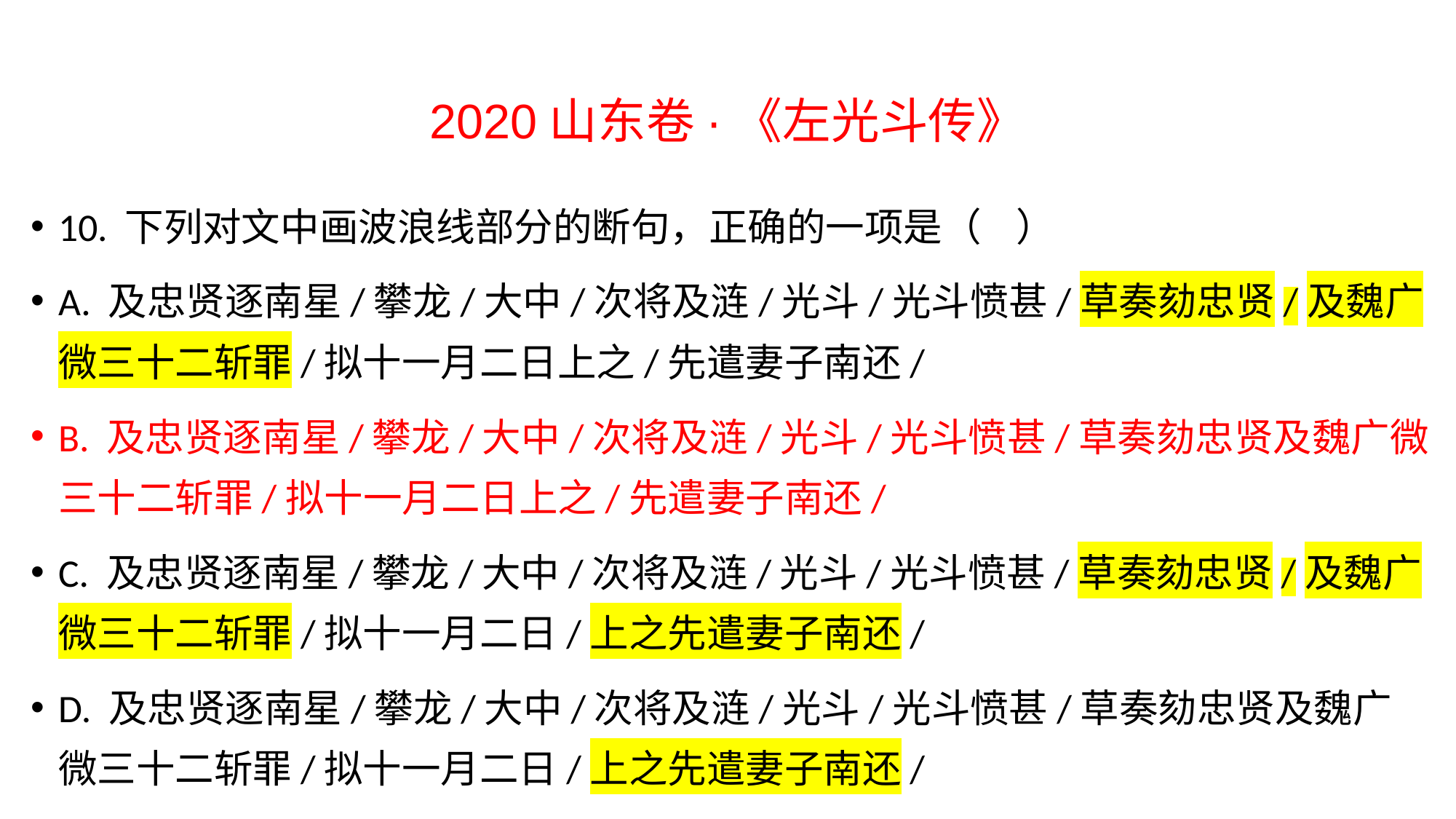

# 2020山东卷·《左光斗传》
10. 下列对文中画波浪线部分的断句，正确的一项是（    ）
A. 及忠贤逐南星/攀龙/大中/次将及涟/光斗/光斗愤甚/草奏劾忠贤/及魏广微三十二斩罪/拟十一月二日上之/先遣妻子南还/
B. 及忠贤逐南星/攀龙/大中/次将及涟/光斗/光斗愤甚/草奏劾忠贤及魏广微三十二斩罪/拟十一月二日上之/先遣妻子南还/
C. 及忠贤逐南星/攀龙/大中/次将及涟/光斗/光斗愤甚/草奏劾忠贤/及魏广微三十二斩罪/拟十一月二日/上之先遣妻子南还/
D. 及忠贤逐南星/攀龙/大中/次将及涟/光斗/光斗愤甚/草奏劾忠贤及魏广微三十二斩罪/拟十一月二日/上之先遣妻子南还/